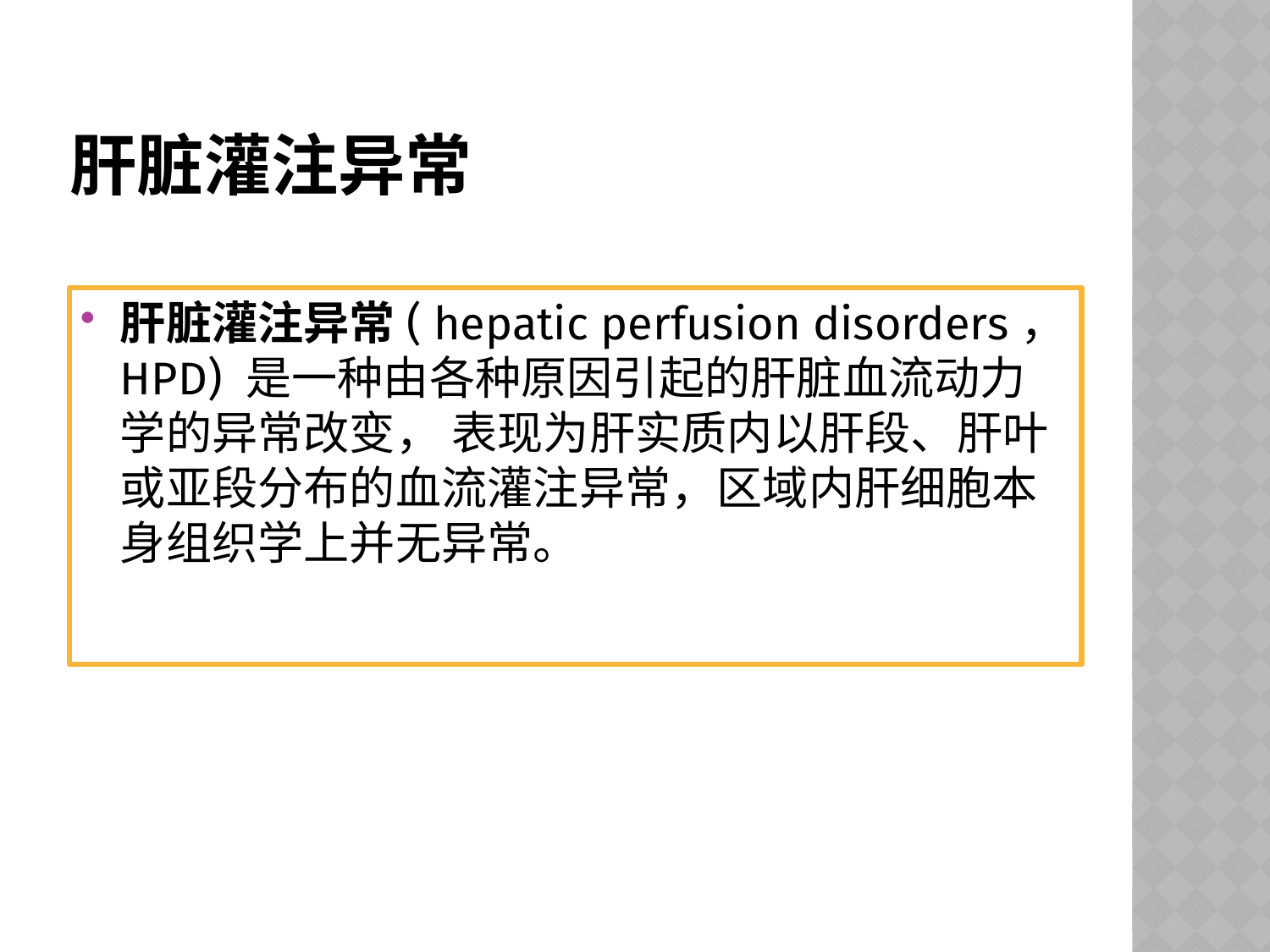

# 肝脏灌注异常
肝脏灌注异常( hepatic perfusion disorders，HPD) 是一种由各种原因引起的肝脏血流动力学的异常改变， 表现为肝实质内以肝段、肝叶或亚段分布的血流灌注异常，区域内肝细胞本身组织学上并无异常。